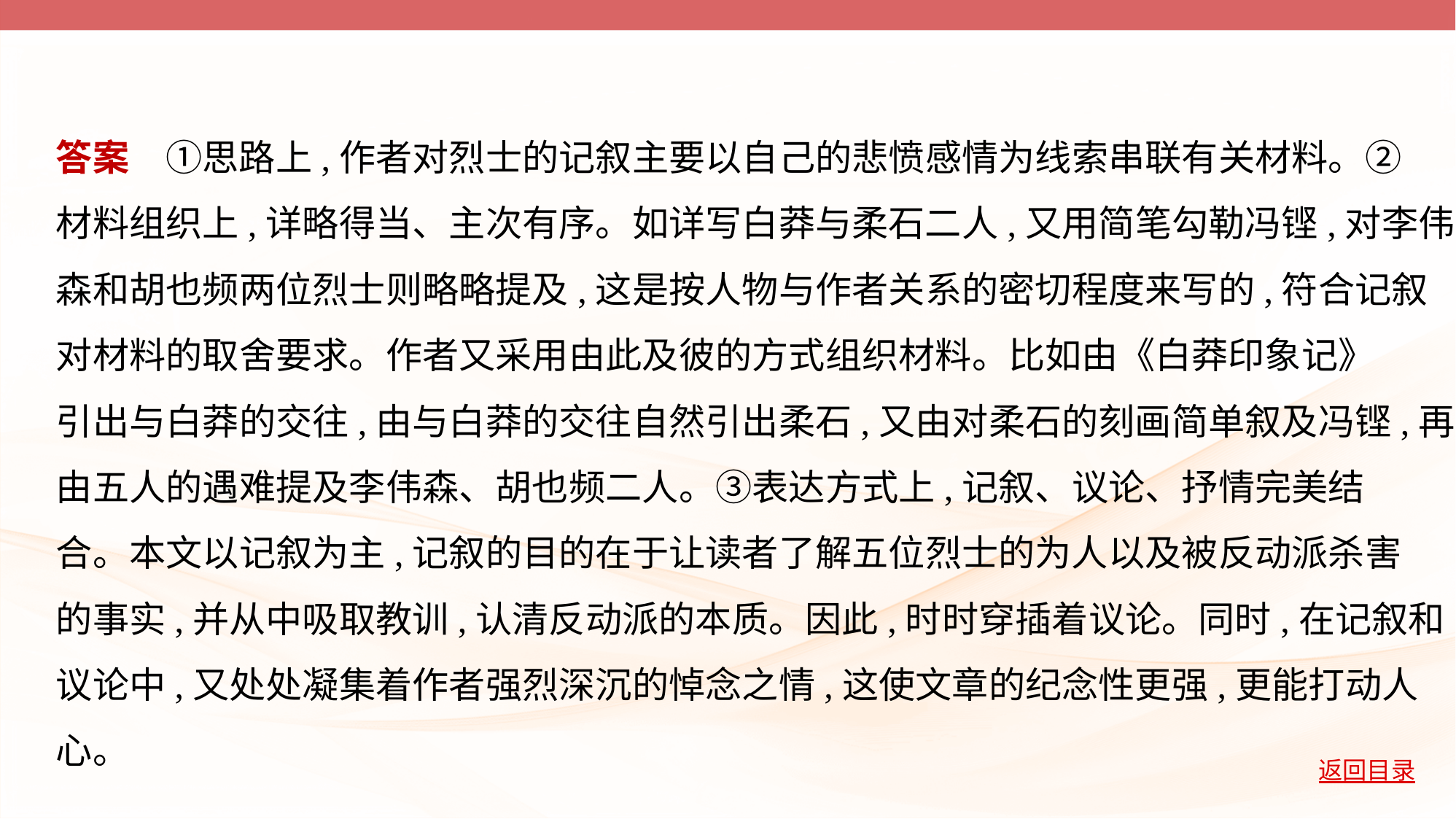

答案　①思路上,作者对烈士的记叙主要以自己的悲愤感情为线索串联有关材料。②
材料组织上,详略得当、主次有序。如详写白莽与柔石二人,又用简笔勾勒冯铿,对李伟
森和胡也频两位烈士则略略提及,这是按人物与作者关系的密切程度来写的,符合记叙
对材料的取舍要求。作者又采用由此及彼的方式组织材料。比如由《白莽印象记》
引出与白莽的交往,由与白莽的交往自然引出柔石,又由对柔石的刻画简单叙及冯铿,再
由五人的遇难提及李伟森、胡也频二人。③表达方式上,记叙、议论、抒情完美结
合。本文以记叙为主,记叙的目的在于让读者了解五位烈士的为人以及被反动派杀害
的事实,并从中吸取教训,认清反动派的本质。因此,时时穿插着议论。同时,在记叙和
议论中,又处处凝集着作者强烈深沉的悼念之情,这使文章的纪念性更强,更能打动人心。